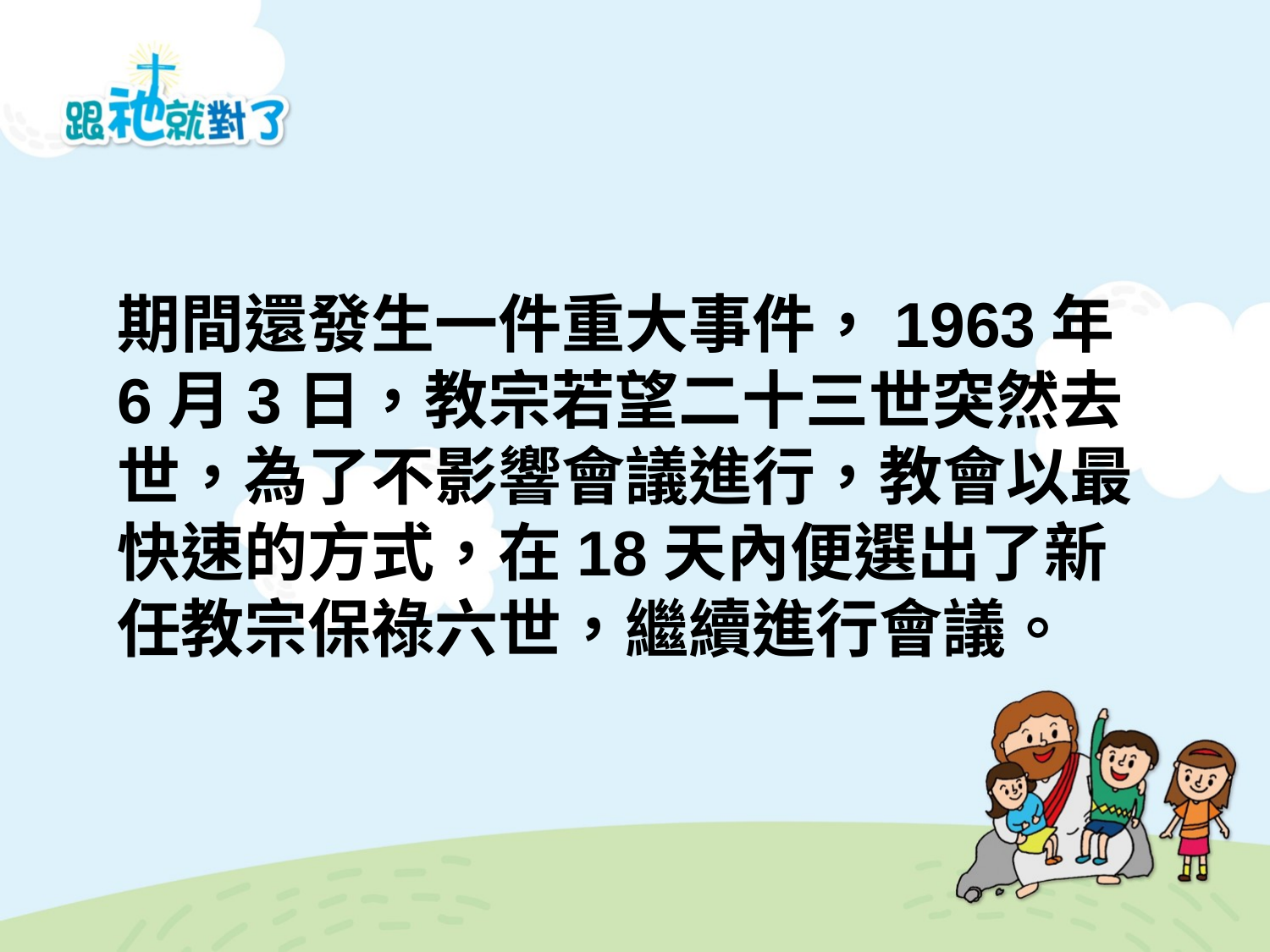

期間還發生一件重大事件，1963年6月3日，教宗若望二十三世突然去世，為了不影響會議進行，教會以最快速的方式，在18天內便選出了新任教宗保祿六世，繼續進行會議。